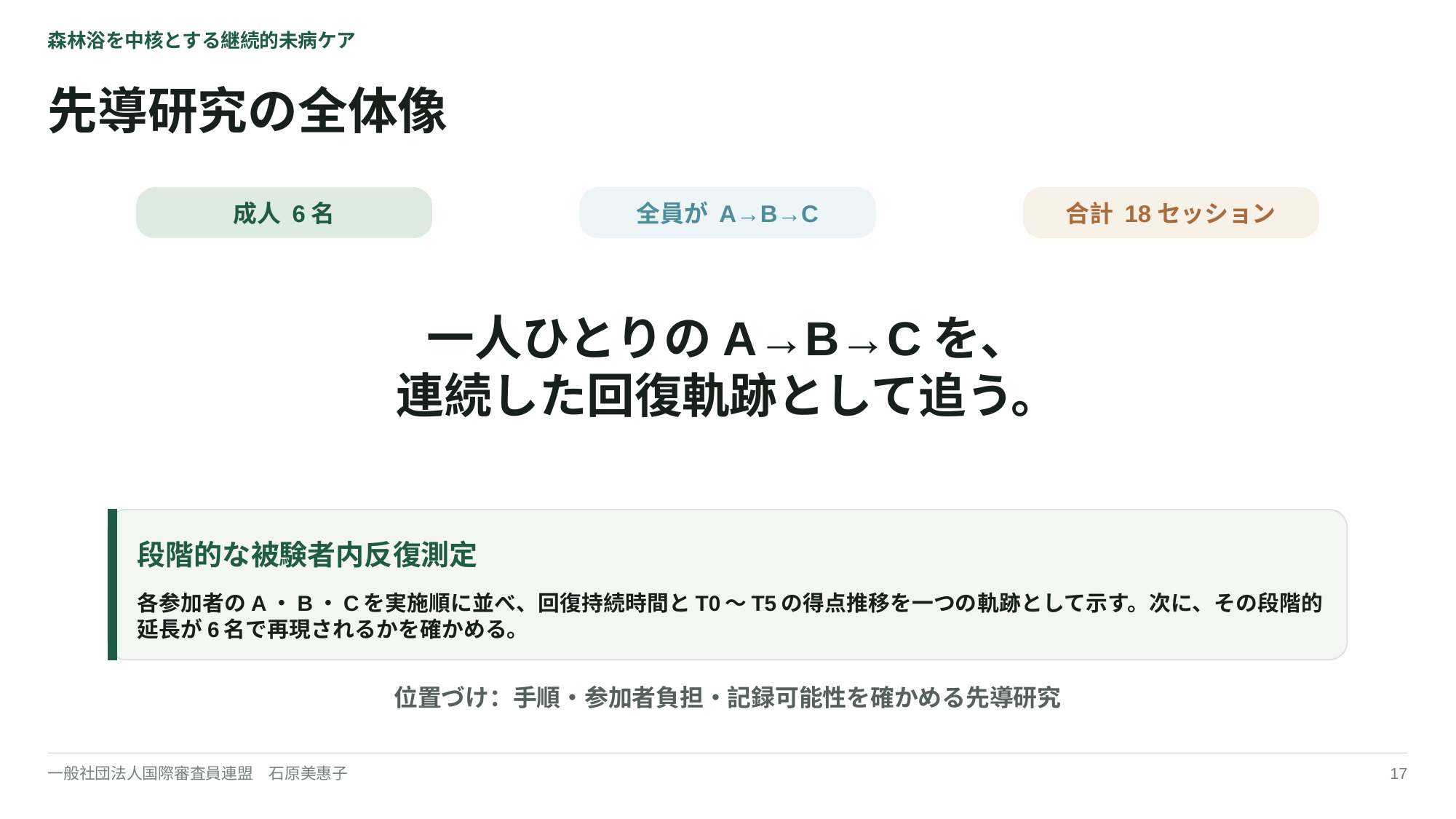

森林浴を中核とする継続的未病ケア
先導研究の全体像

成人 6名
全員が A→B→C
合計 18セッション
一人ひとりのA→B→Cを、
連続した回復軌跡として追う。

段階的な被験者内反復測定
各参加者のA・B・Cを実施順に並べ、回復持続時間とT0〜T5の得点推移を一つの軌跡として示す。次に、その段階的延長が6名で再現されるかを確かめる。
位置づけ：手順・参加者負担・記録可能性を確かめる先導研究

一般社団法人国際審査員連盟　石原美惠子
17